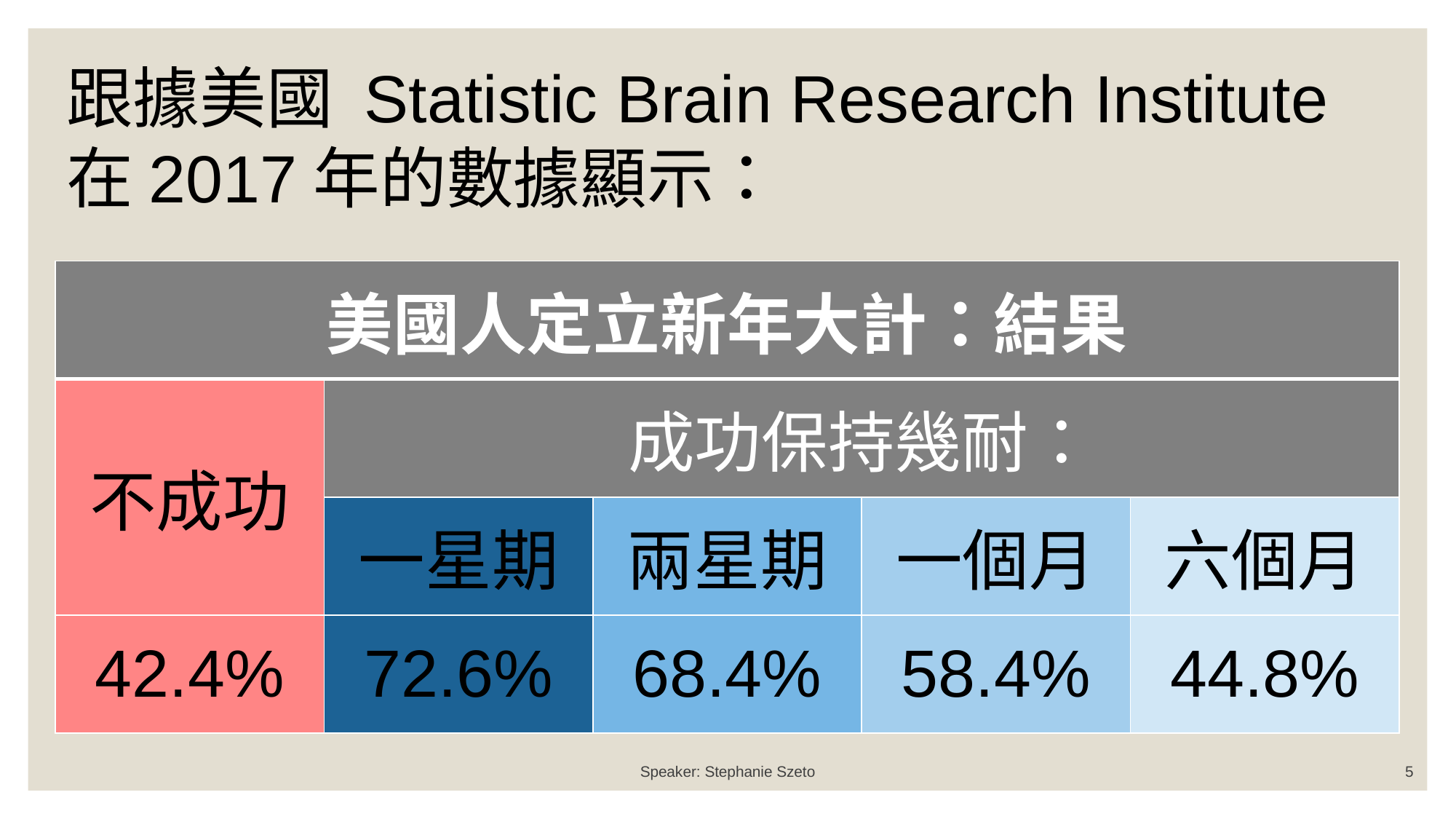

跟據美國 Statistic Brain Research Institute在2017年的數據顯示：
| 美國人定立新年大計：結果 |  |  |  |  |
| --- | --- | --- | --- | --- |
| 不成功 | 成功保持幾耐： |  |  |  |
|  | 一星期 | 兩星期 | 一個月 | 六個月 |
| 42.4% | 72.6% | 68.4% | 58.4% | 44.8% |
Speaker: Stephanie Szeto
5